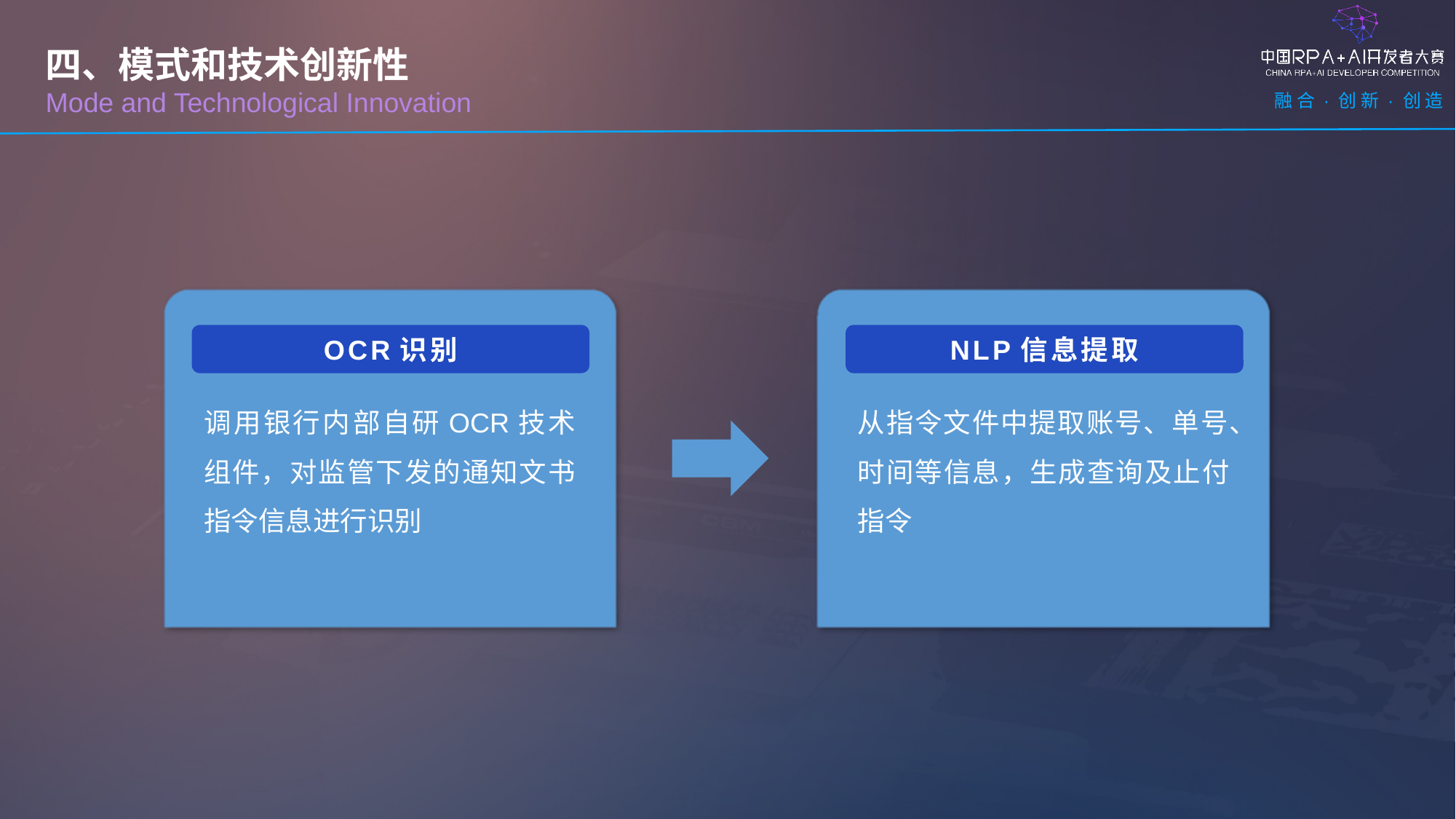

四、模式和技术创新性
Mode and Technological Innovation

OCR识别
调用银行内部自研OCR技术组件，对监管下发的通知文书指令信息进行识别

NLP信息提取
从指令文件中提取账号、单号、时间等信息，生成查询及止付指令